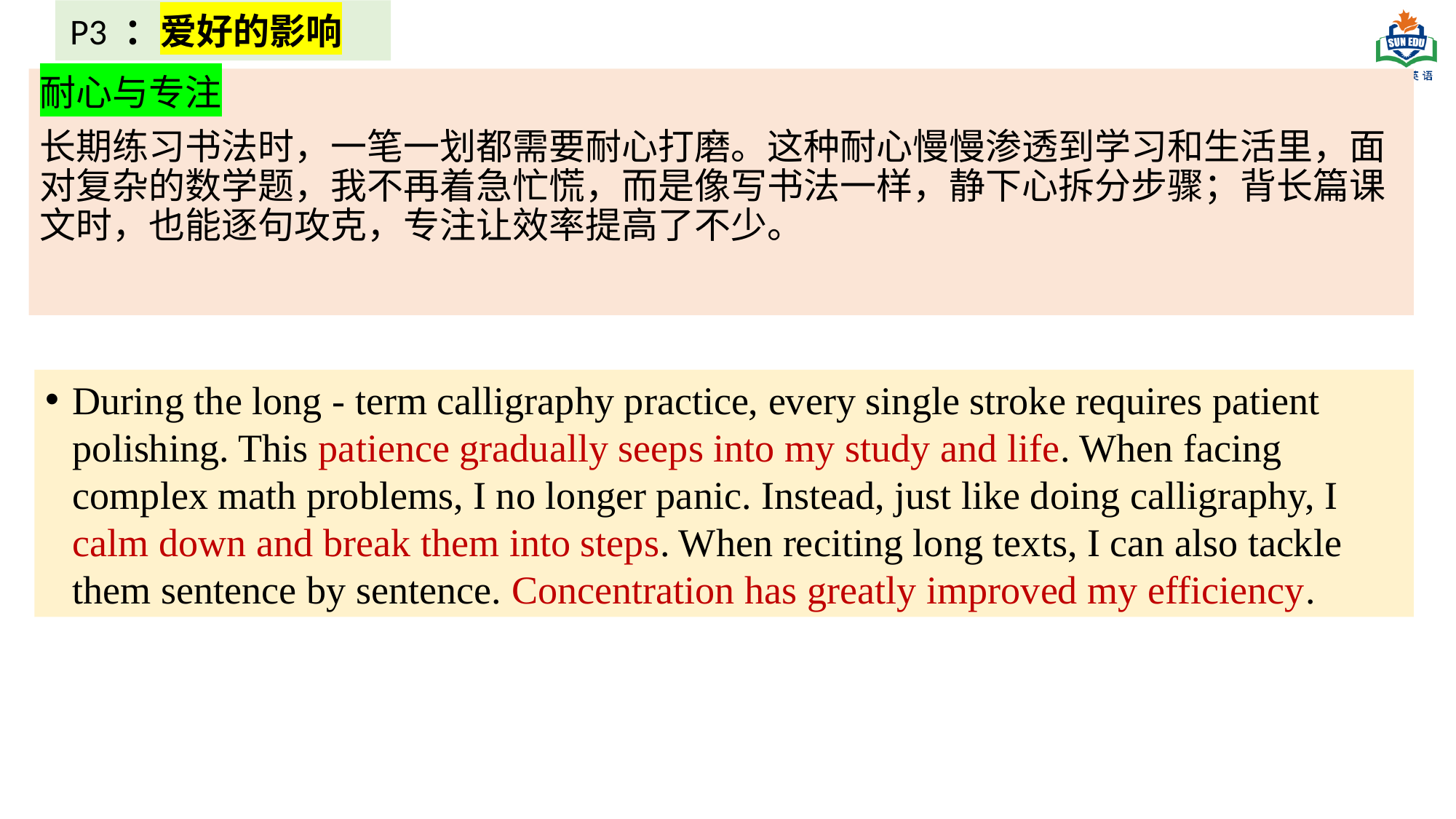

P3 ：爱好的影响
耐心与专注
长期练习书法时，一笔一划都需要耐心打磨。这种耐心慢慢渗透到学习和生活里，面对复杂的数学题，我不再着急忙慌，而是像写书法一样，静下心拆分步骤；背长篇课文时，也能逐句攻克，专注让效率提高了不少。
During the long - term calligraphy practice, every single stroke requires patient polishing. This patience gradually seeps into my study and life. When facing complex math problems, I no longer panic. Instead, just like doing calligraphy, I calm down and break them into steps. When reciting long texts, I can also tackle them sentence by sentence. Concentration has greatly improved my efficiency.